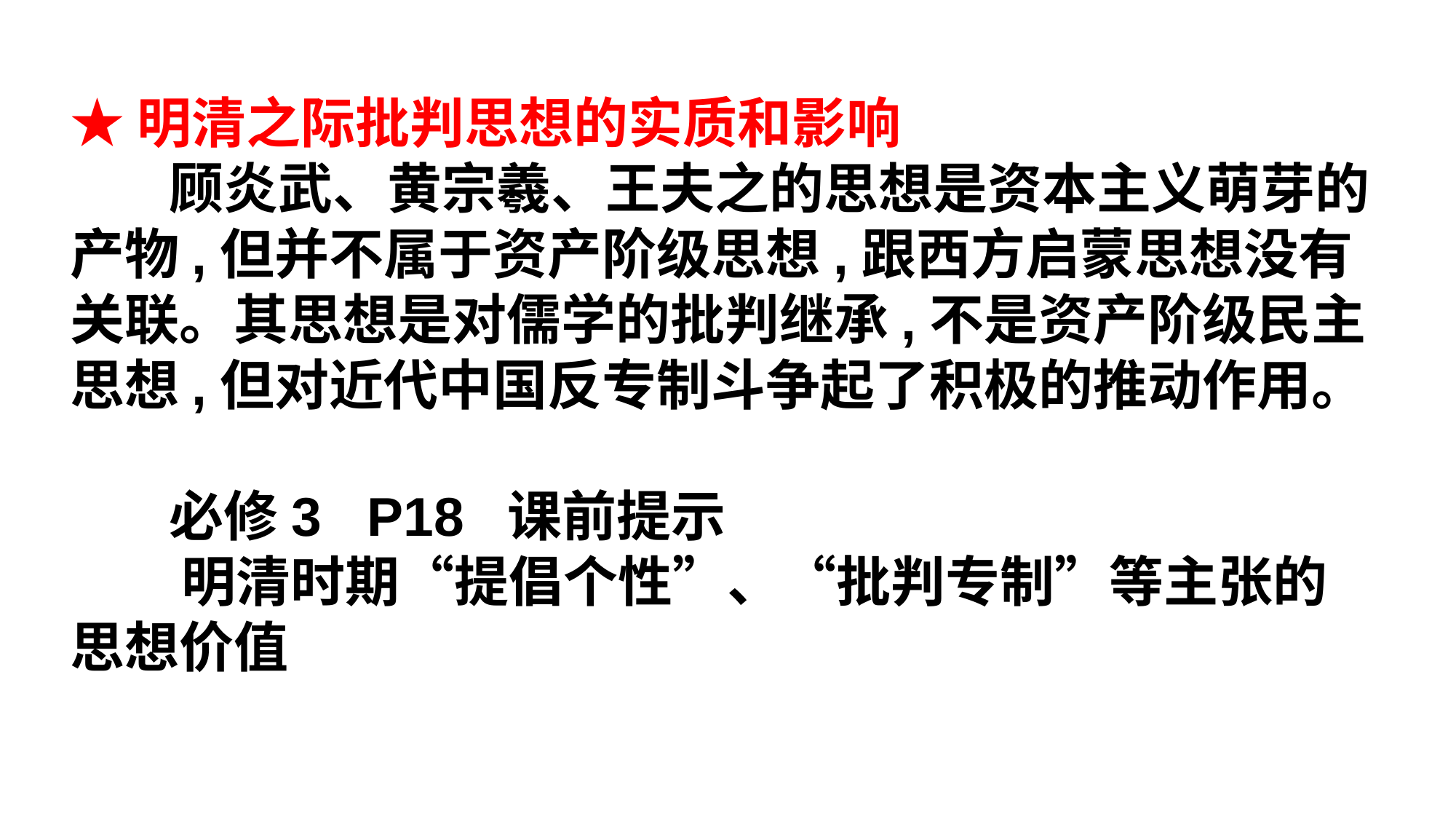

★明清之际批判思想的实质和影响
       顾炎武、黄宗羲、王夫之的思想是资本主义萌芽的产物,但并不属于资产阶级思想,跟西方启蒙思想没有关联。其思想是对儒学的批判继承,不是资产阶级民主思想,但对近代中国反专制斗争起了积极的推动作用。

       必修3   P18  课前提示
        明清时期“提倡个性”、“批判专制”等主张的思想价值